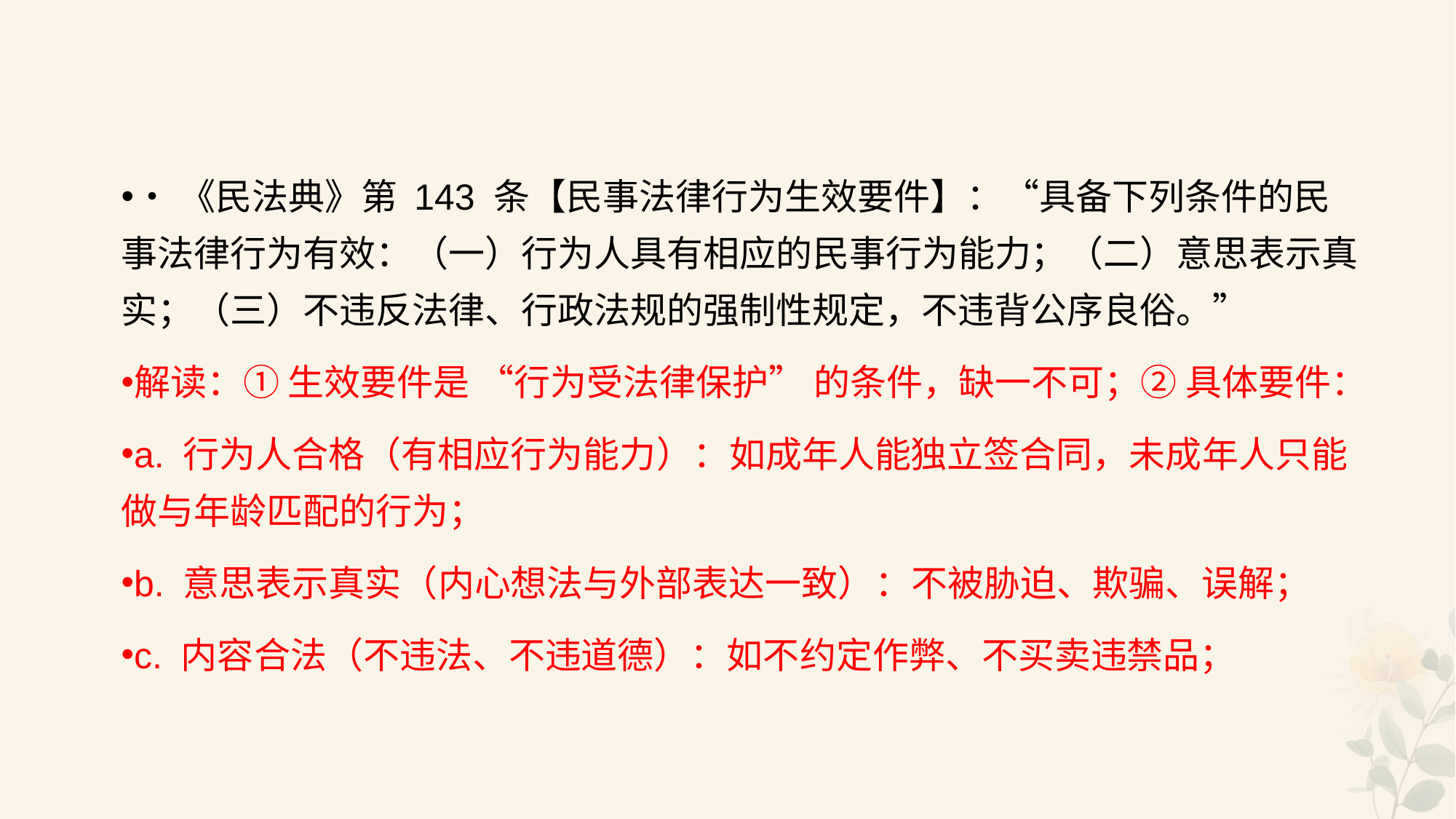

#
•《民法典》第 143 条【民事法律行为生效要件】：“具备下列条件的民事法律行为有效：（一）行为人具有相应的民事行为能力；（二）意思表示真实；（三）不违反法律、行政法规的强制性规定，不违背公序良俗。”
解读：① 生效要件是 “行为受法律保护” 的条件，缺一不可；② 具体要件：
a. 行为人合格（有相应行为能力）：如成年人能独立签合同，未成年人只能做与年龄匹配的行为；
b. 意思表示真实（内心想法与外部表达一致）：不被胁迫、欺骗、误解；
c. 内容合法（不违法、不违道德）：如不约定作弊、不买卖违禁品；